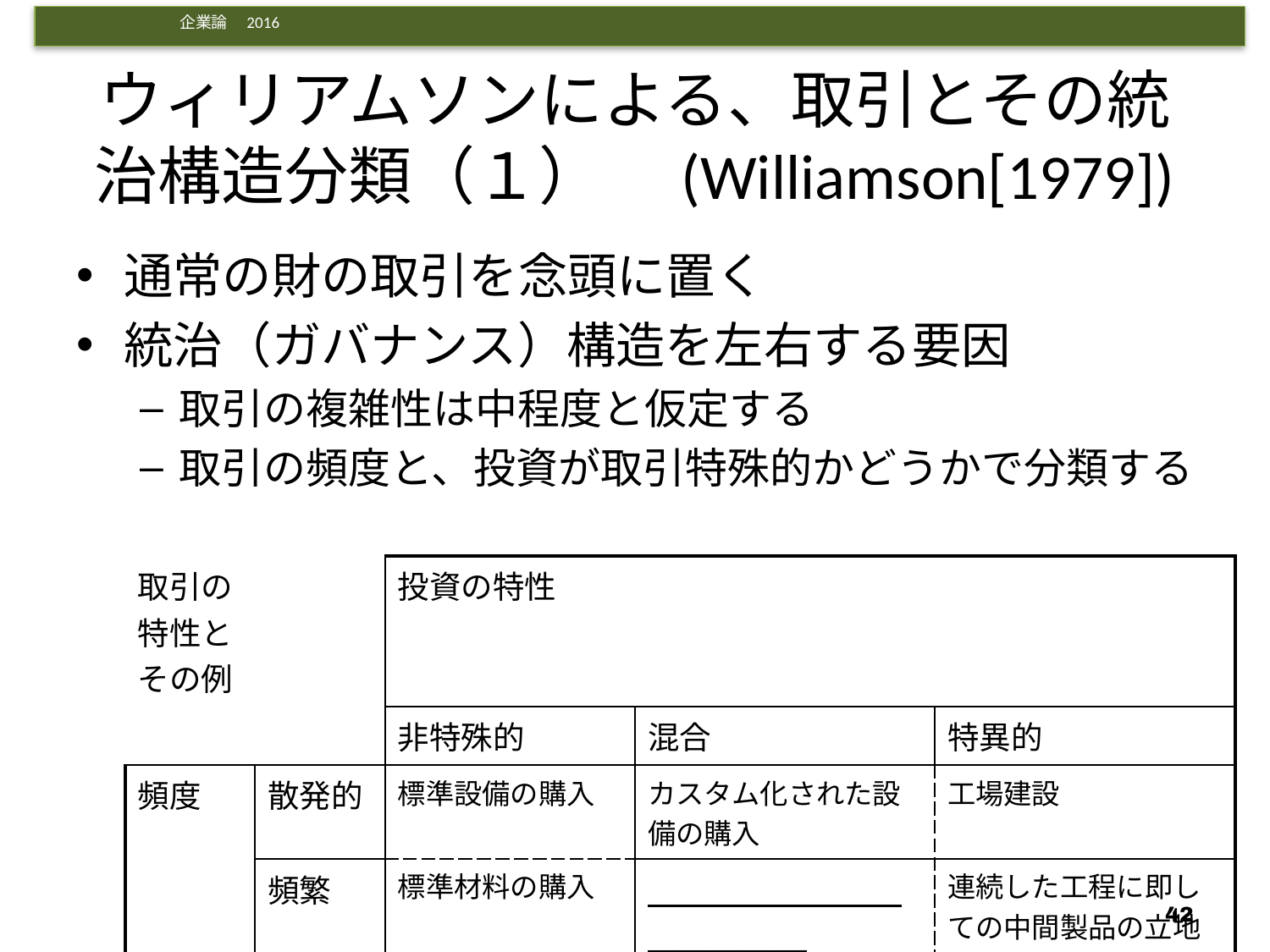

# ウィリアムソンによる、取引とその統治構造分類（１）　(Williamson[1979])
通常の財の取引を念頭に置く
統治（ガバナンス）構造を左右する要因
取引の複雑性は中程度と仮定する
取引の頻度と、投資が取引特殊的かどうかで分類する
| 取引の特性とその例 |  | 投資の特性 |  |  |
| --- | --- | --- | --- | --- |
|  |  | 非特殊的 | 混合 | 特異的 |
| 頻度 | 散発的 | 標準設備の購入 | カスタム化された設備の購入 | 工場建設 |
|  | 頻繁 | 標準材料の購入 | ＿＿＿＿＿＿＿＿＿＿＿＿＿ | 連続した工程に即しての中間製品の立地特殊的な移動 |
42